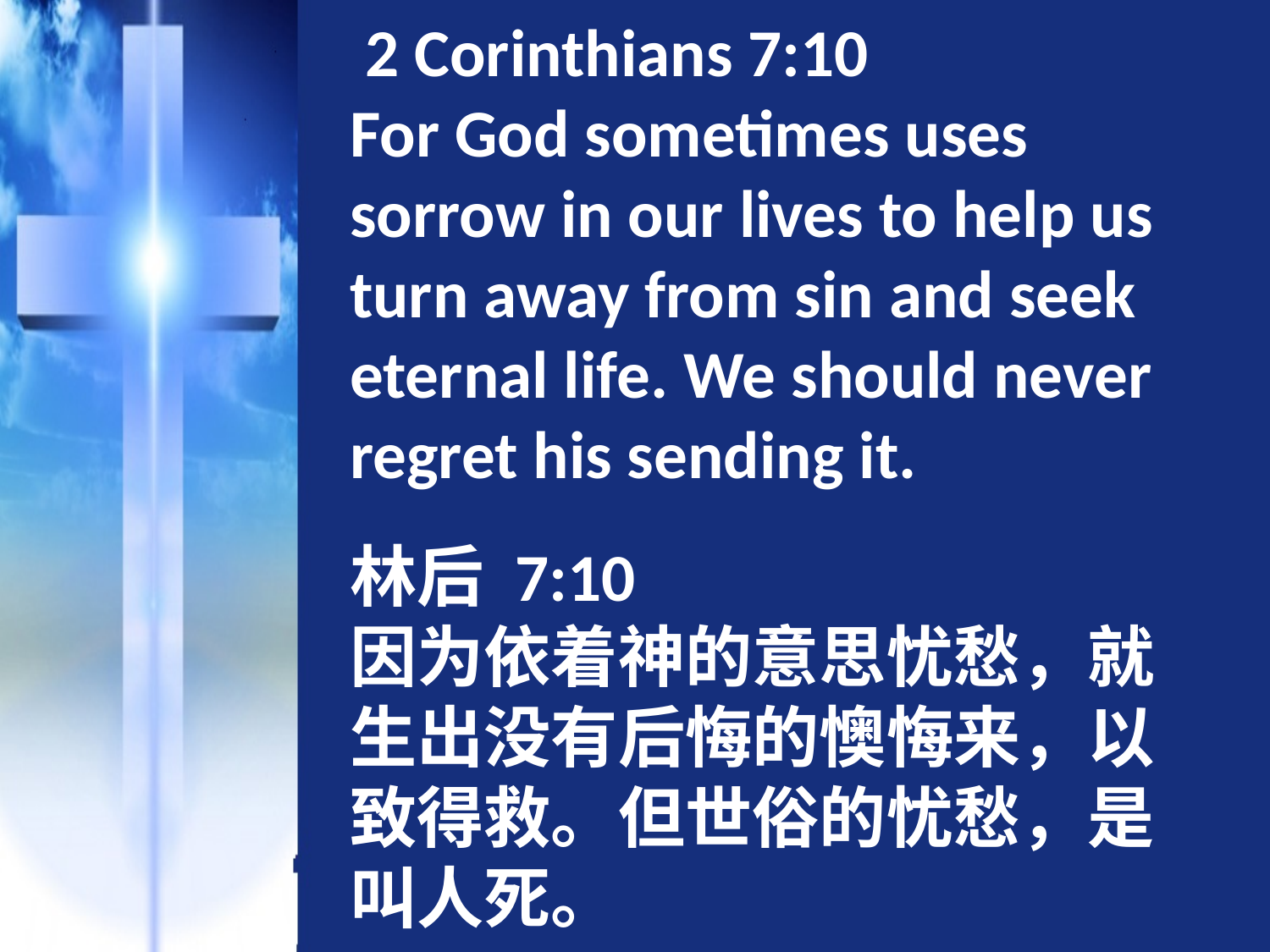

2 Corinthians 7:10
For God sometimes uses sorrow in our lives to help us turn away from sin and seek eternal life. We should never regret his sending it.

林后 7:10
因为依着神的意思忧愁，就生出没有后悔的懊悔来，以致得救。但世俗的忧愁，是叫人死。